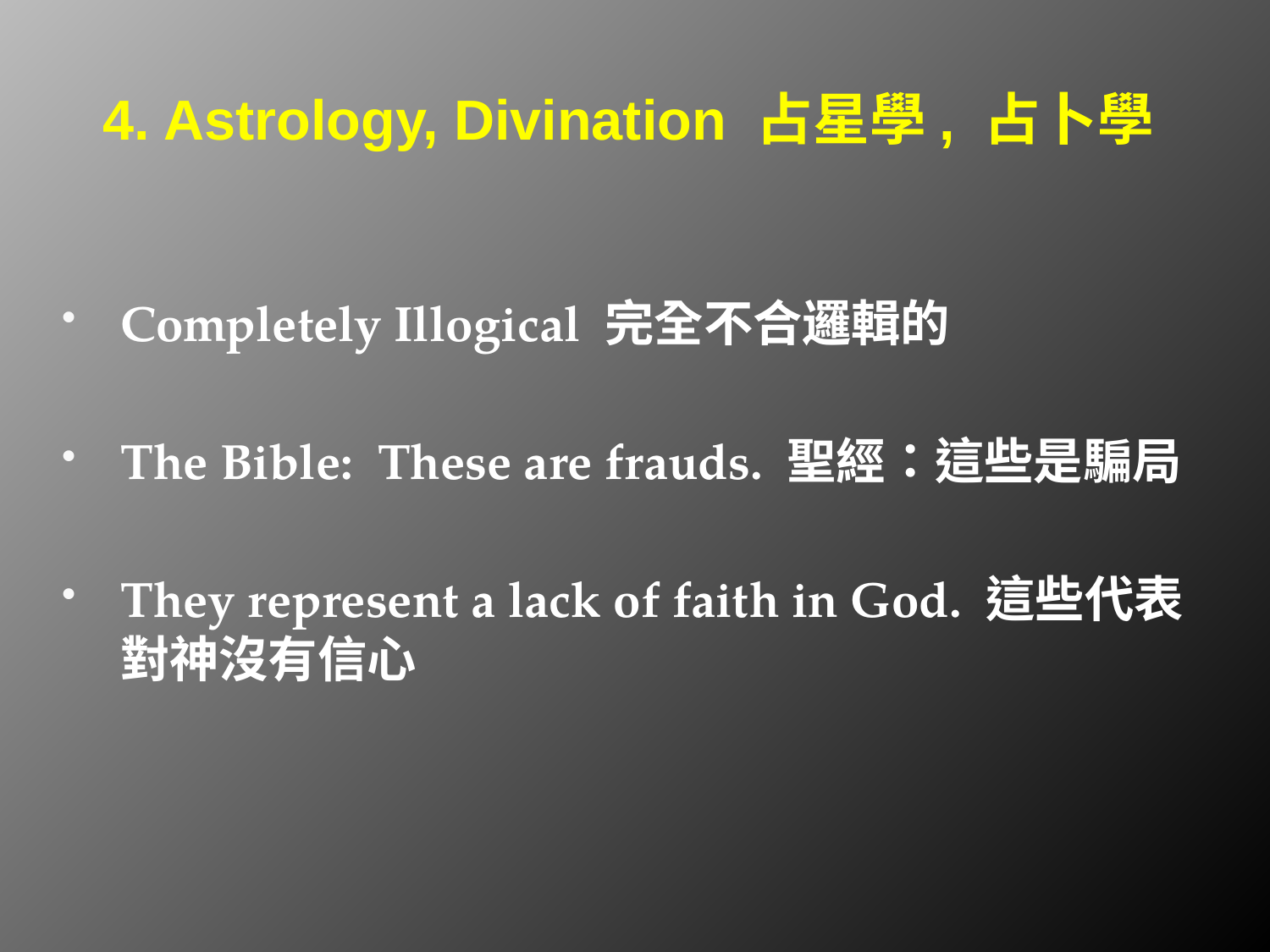

# 4. Astrology, Divination 占星學, 占卜學
Completely Illogical 完全不合邏輯的

The Bible:  These are frauds. 聖經：這些是騙局

They represent a lack of faith in God. 這些代表對神沒有信心